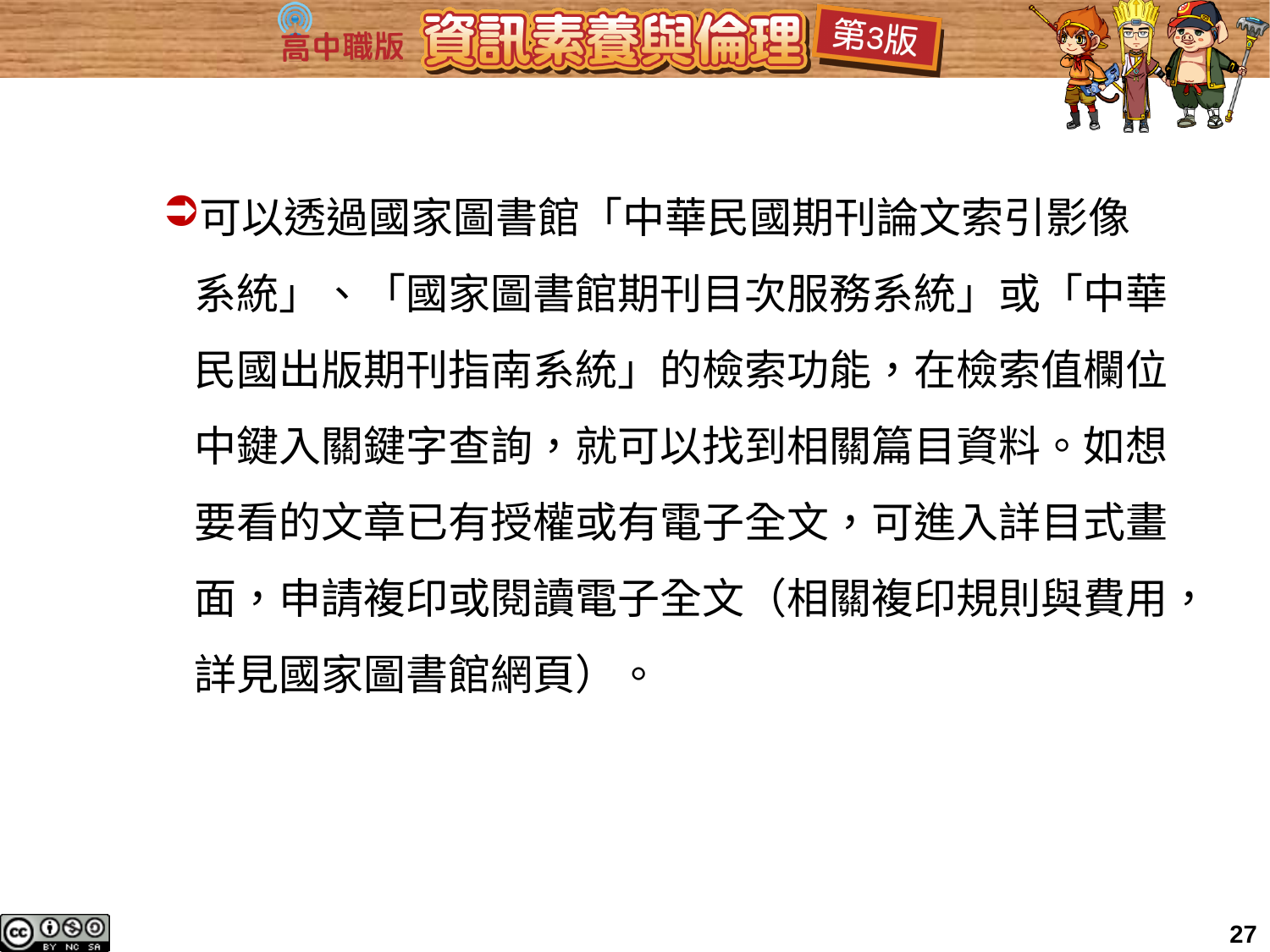

可以透過國家圖書館「中華民國期刊論文索引影像系統」、「國家圖書館期刊目次服務系統」或「中華民國出版期刊指南系統」的檢索功能，在檢索值欄位中鍵入關鍵字查詢，就可以找到相關篇目資料。如想要看的文章已有授權或有電子全文，可進入詳目式畫面，申請複印或閱讀電子全文（相關複印規則與費用，詳見國家圖書館網頁）。
27